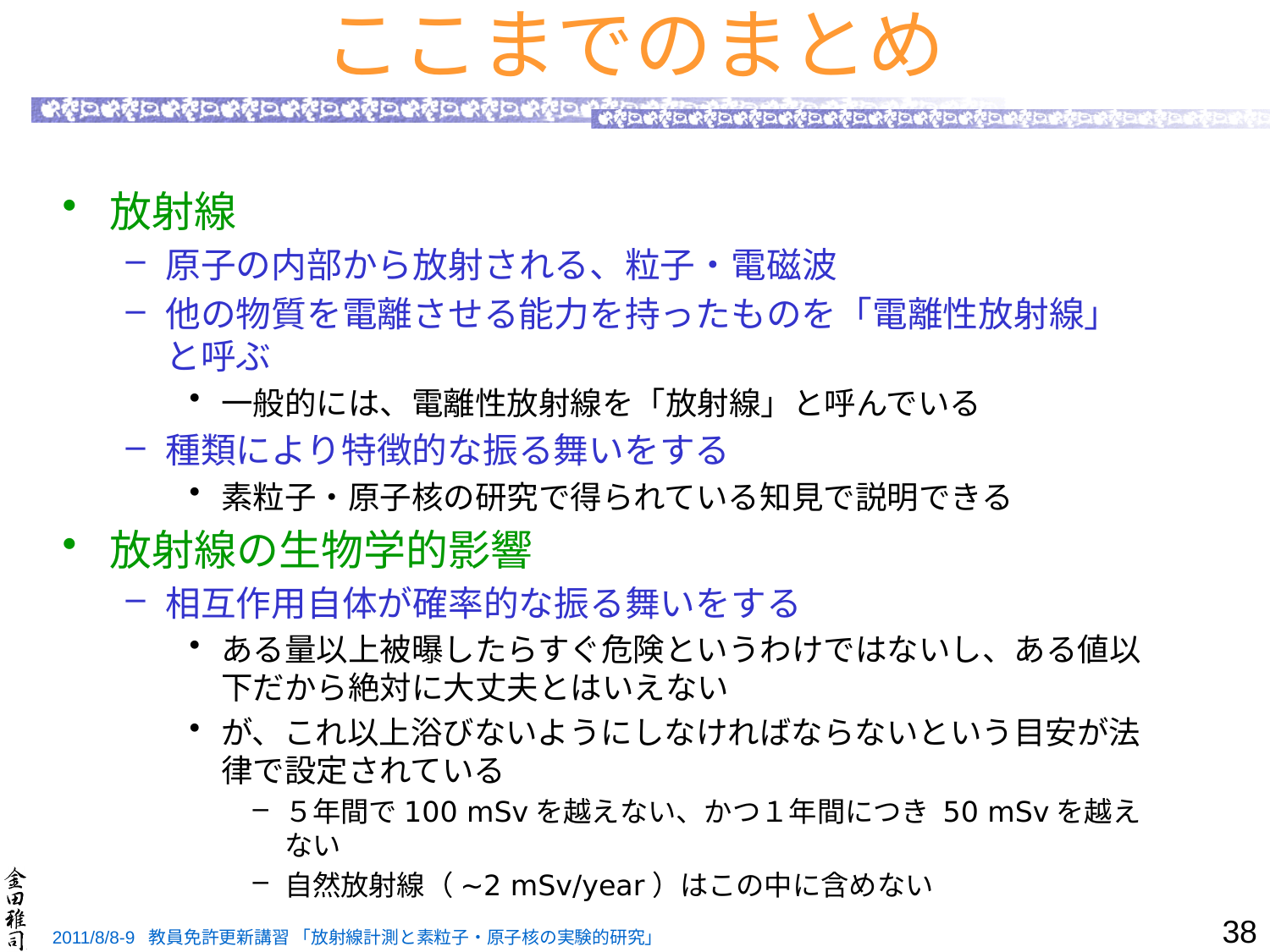

# ここまでのまとめ
放射線
原子の内部から放射される、粒子・電磁波
他の物質を電離させる能力を持ったものを「電離性放射線」と呼ぶ
一般的には、電離性放射線を「放射線」と呼んでいる
種類により特徴的な振る舞いをする
素粒子・原子核の研究で得られている知見で説明できる
放射線の生物学的影響
相互作用自体が確率的な振る舞いをする
ある量以上被曝したらすぐ危険というわけではないし、ある値以下だから絶対に大丈夫とはいえない
が、これ以上浴びないようにしなければならないという目安が法律で設定されている
５年間で100 mSvを越えない、かつ１年間につき 50 mSvを越えない
自然放射線（~2 mSv/year）はこの中に含めない

38
2011/8/8-9  教員免許更新講習 「放射線計測と素粒子・原子核の実験的研究」